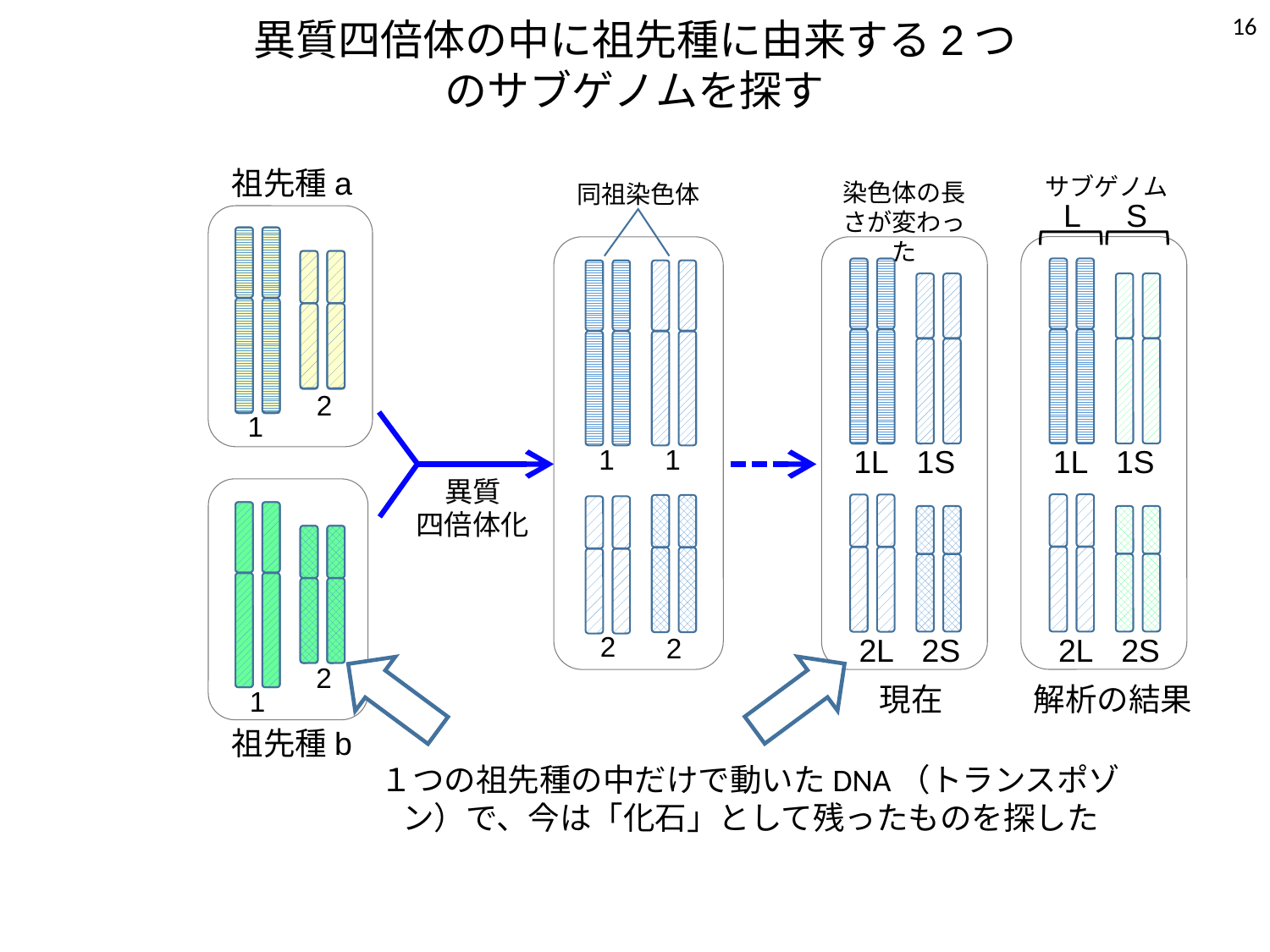

16
異質四倍体の中に祖先種に由来する2つのサブゲノムを探す
祖先種a
サブゲノム
染色体の長さが変わった
同祖染色体
L
S

2
1
1L
1S
1L
1S
1
1

異質
四倍体化

2
2L
2S
2L
2S
2
2

現在
解析の結果
1
祖先種b
１つの祖先種の中だけで動いたDNA（トランスポゾン）で、今は「化石」として残ったものを探した